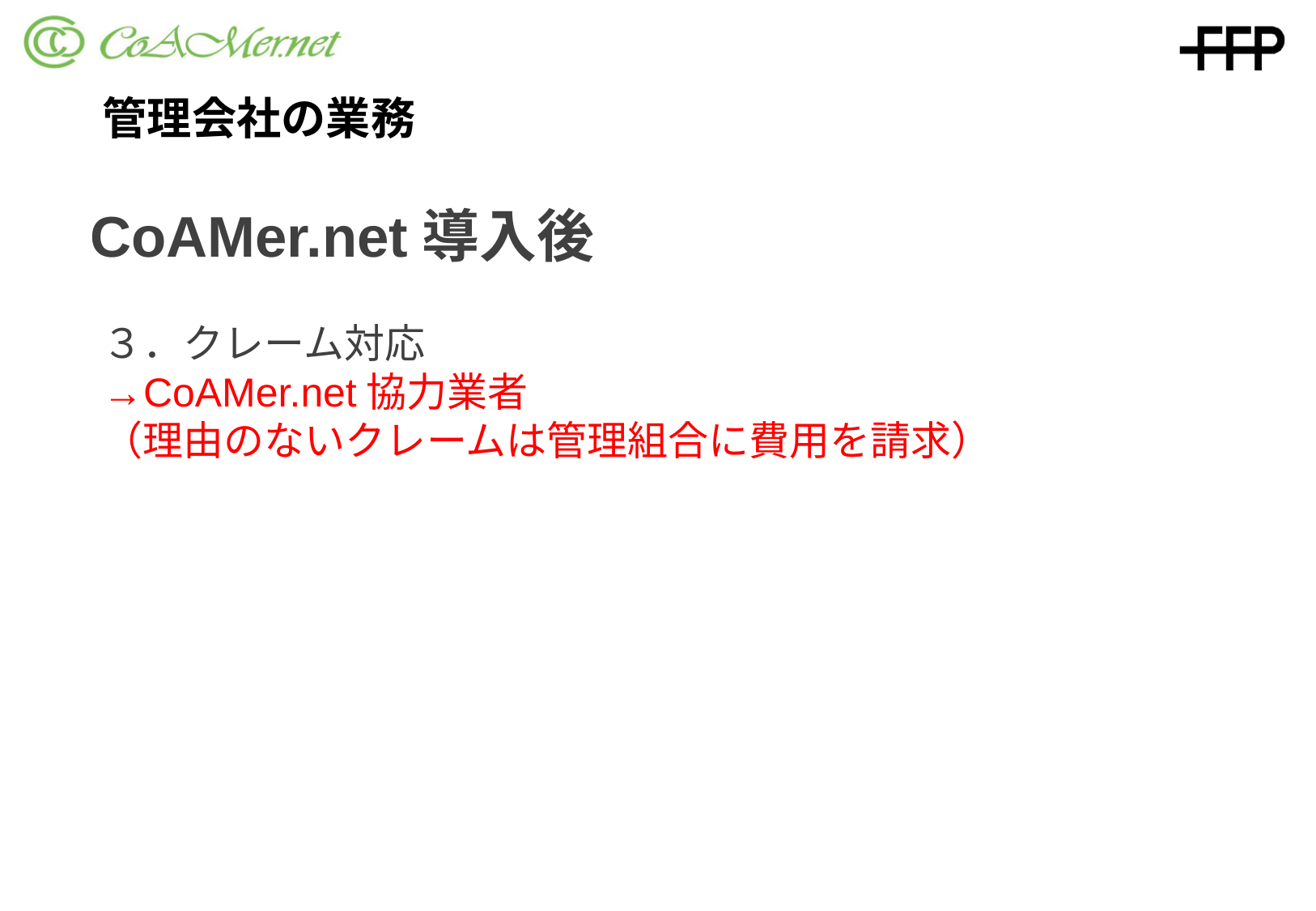

# 管理会社の業務
CoAMer.net導入後
３．クレーム対応
→CoAMer.net協力業者
（理由のないクレームは管理組合に費用を請求）